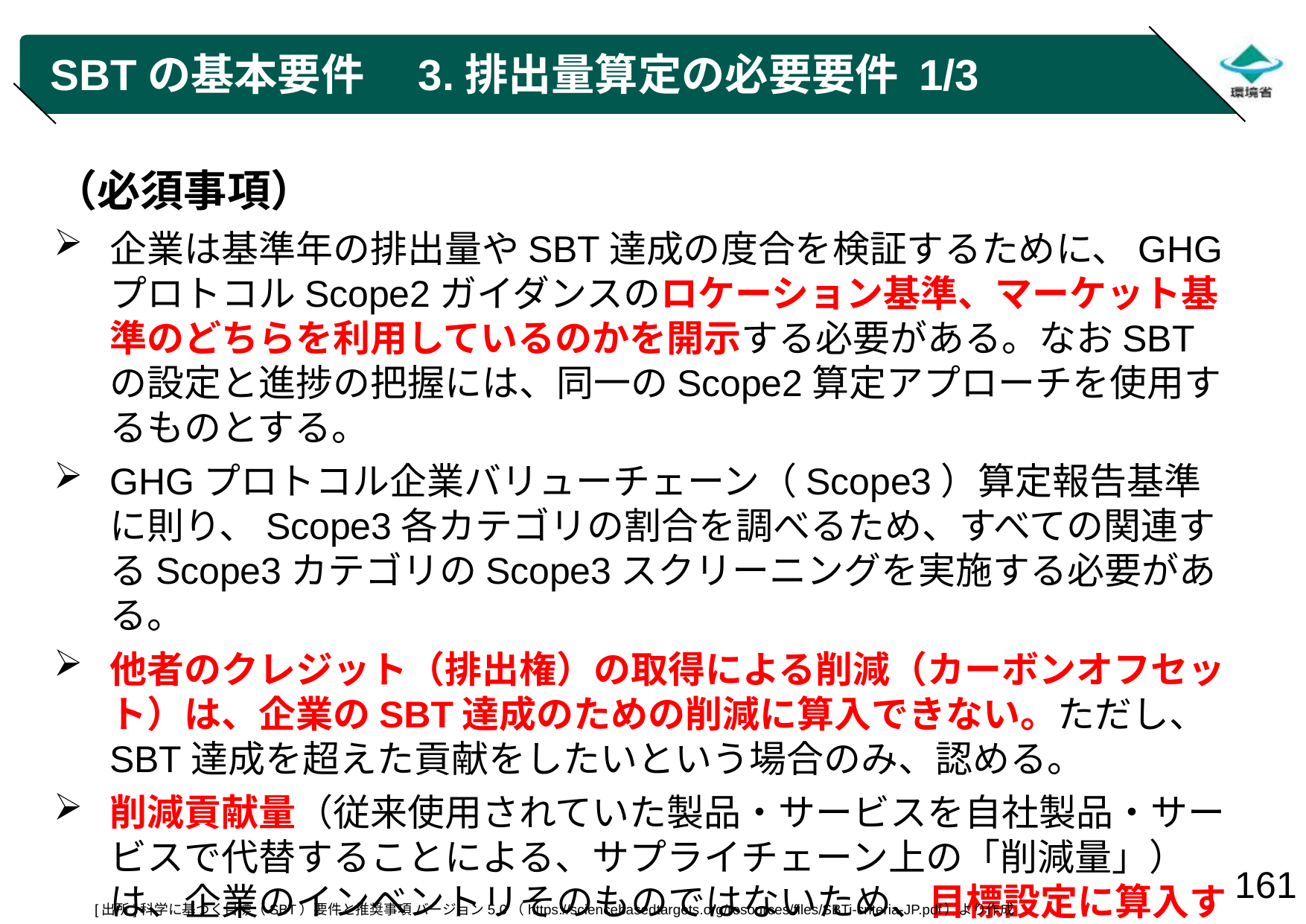

# SBTの基本要件　3.排出量算定の必要要件 1/3
（必須事項）
企業は基準年の排出量やSBT達成の度合を検証するために、GHGプロトコルScope2ガイダンスのロケーション基準、マーケット基準のどちらを利用しているのかを開示する必要がある。なおSBTの設定と進捗の把握には、同一のScope2算定アプローチを使用するものとする。
GHGプロトコル企業バリューチェーン（Scope3）算定報告基準に則り、Scope3各カテゴリの割合を調べるため、すべての関連するScope3カテゴリのScope3スクリーニングを実施する必要がある。
他者のクレジット（排出権）の取得による削減（カーボンオフセット）は、企業のSBT達成のための削減に算入できない。ただし、SBT達成を超えた貢献をしたいという場合のみ、認める。
削減貢献量（従来使用されていた製品・サービスを自社製品・サービスで代替することによる、サプライチェーン上の「削減量」）は、企業のインベントリそのものではないため、目標設定に算入するのは不可。
[出所]科学に基づく目標（SBT）要件と推奨事項 バージョン5.0（https://sciencebasedtargets.org/resources/files/SBTi-criteria-JP.pdf）より作成